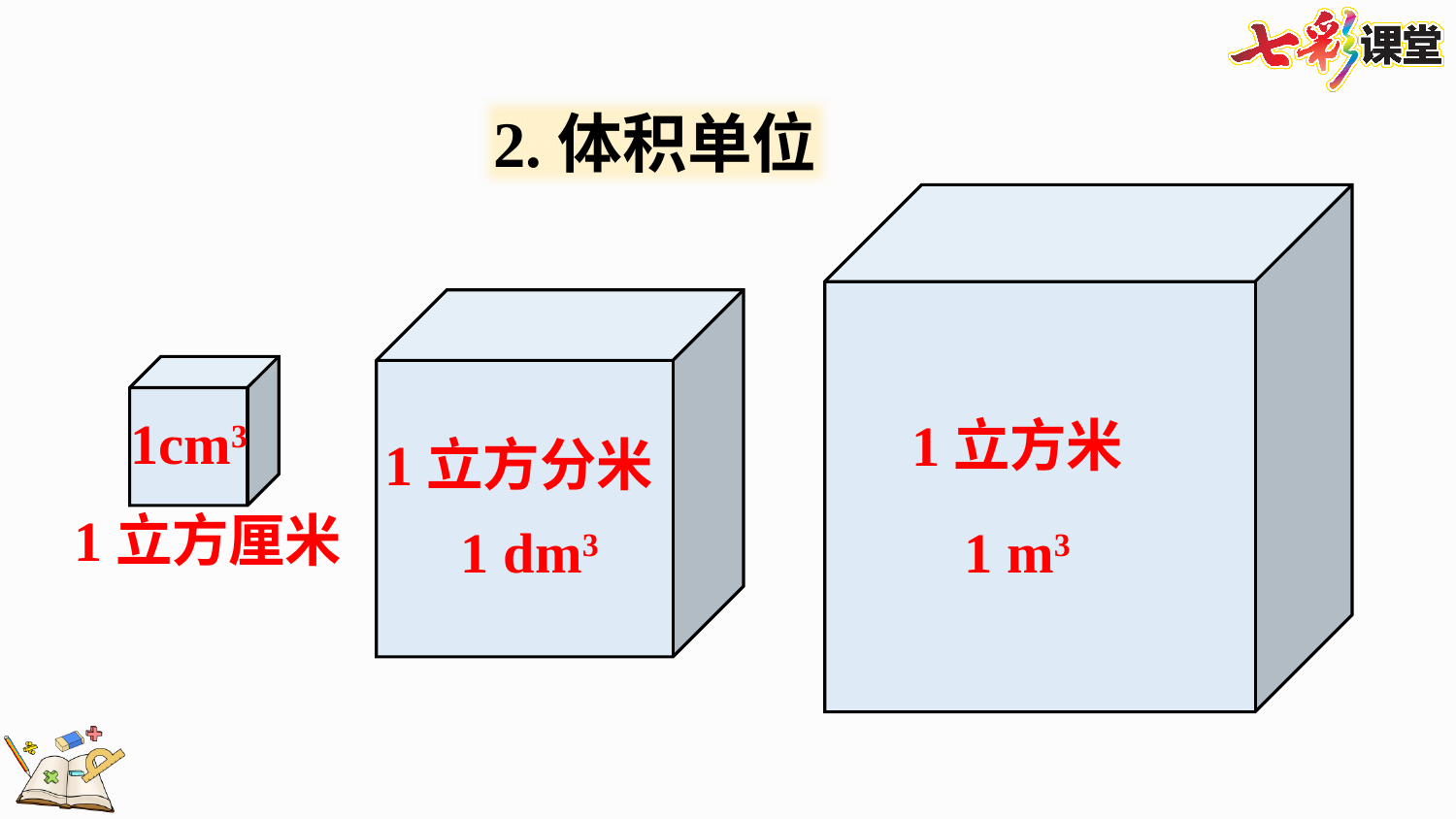

2.体积单位

1cm3
1立方米
1立方分米
1立方厘米
1 dm3
1 m3